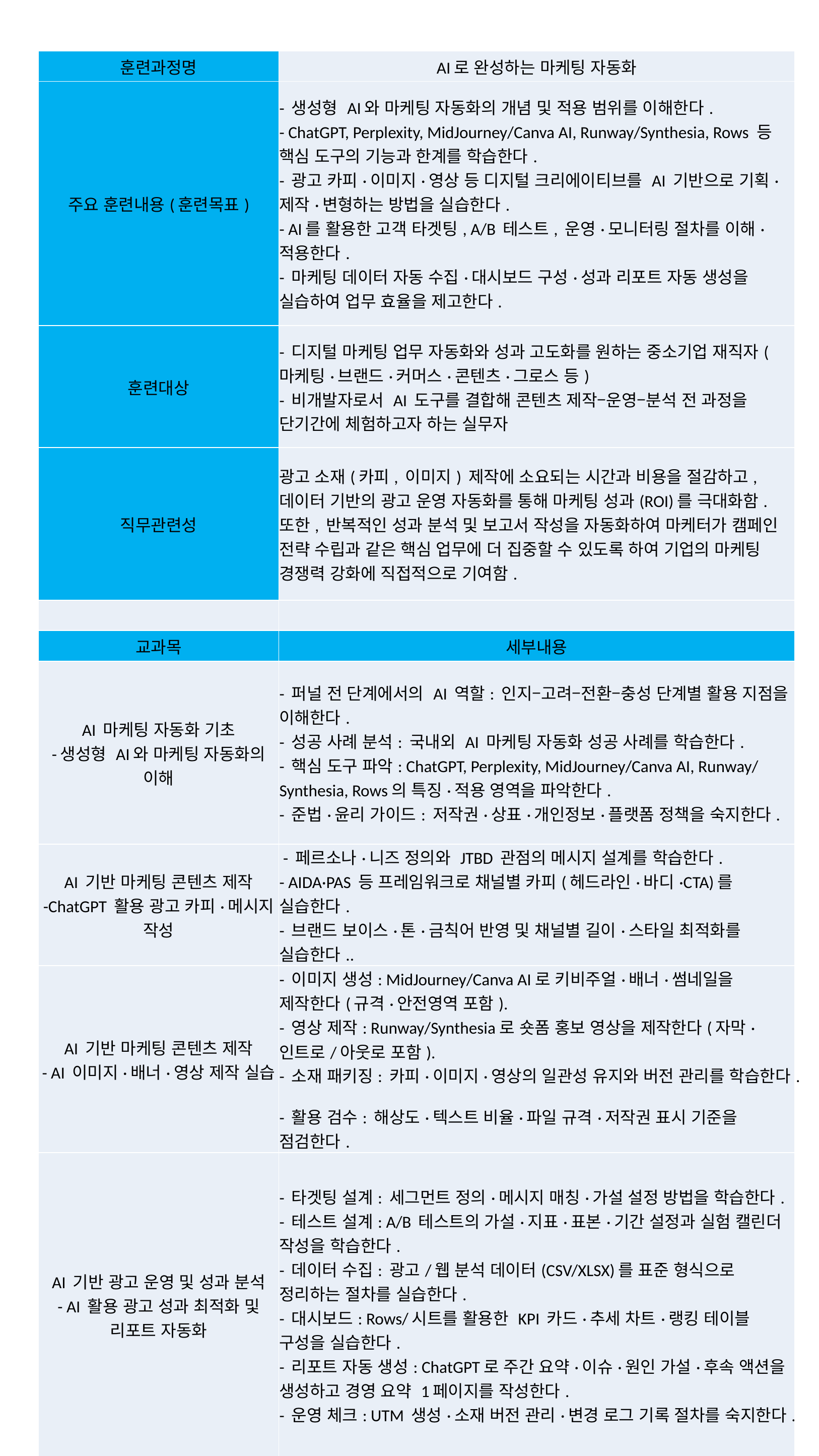

| 훈련과정명 | AI로 완성하는 마케팅 자동화 |
| --- | --- |
| 주요 훈련내용(훈련목표) | - 생성형 AI와 마케팅 자동화의 개념 및 적용 범위를 이해한다. - ChatGPT, Perplexity, MidJourney/Canva AI, Runway/Synthesia, Rows 등 핵심 도구의 기능과 한계를 학습한다. - 광고 카피·이미지·영상 등 디지털 크리에이티브를 AI 기반으로 기획·제작·변형하는 방법을 실습한다. - AI를 활용한 고객 타겟팅, A/B 테스트, 운영·모니터링 절차를 이해·적용한다. - 마케팅 데이터 자동 수집·대시보드 구성·성과 리포트 자동 생성을 실습하여 업무 효율을 제고한다. |
| 훈련대상 | - 디지털 마케팅 업무 자동화와 성과 고도화를 원하는 중소기업 재직자(마케팅·브랜드·커머스·콘텐츠·그로스 등) - 비개발자로서 AI 도구를 결합해 콘텐츠 제작–운영–분석 전 과정을 단기간에 체험하고자 하는 실무자 |
| 직무관련성 | 광고 소재(카피, 이미지) 제작에 소요되는 시간과 비용을 절감하고, 데이터 기반의 광고 운영 자동화를 통해 마케팅 성과(ROI)를 극대화함. 또한, 반복적인 성과 분석 및 보고서 작성을 자동화하여 마케터가 캠페인 전략 수립과 같은 핵심 업무에 더 집중할 수 있도록 하여 기업의 마케팅 경쟁력 강화에 직접적으로 기여함. |
|  |  |
| 교과목 | 세부내용 |
| AI 마케팅 자동화 기초 -생성형 AI와 마케팅 자동화의 이해 | - 퍼널 전 단계에서의 AI 역할: 인지–고려–전환–충성 단계별 활용 지점을 이해한다. - 성공 사례 분석: 국내외 AI 마케팅 자동화 성공 사례를 학습한다. - 핵심 도구 파악: ChatGPT, Perplexity, MidJourney/Canva AI, Runway/Synthesia, Rows의 특징·적용 영역을 파악한다. - 준법·윤리 가이드: 저작권·상표·개인정보·플랫폼 정책을 숙지한다. |
| AI 기반 마케팅 콘텐츠 제작 -ChatGPT 활용 광고 카피·메시지 작성 | - 페르소나·니즈 정의와 JTBD 관점의 메시지 설계를 학습한다. - AIDA·PAS 등 프레임워크로 채널별 카피(헤드라인·바디·CTA)를 실습한다. - 브랜드 보이스·톤·금칙어 반영 및 채널별 길이·스타일 최적화를 실습한다.. |
| AI 기반 마케팅 콘텐츠 제작 - AI 이미지·배너·영상 제작 실습 | - 이미지 생성: MidJourney/Canva AI로 키비주얼·배너·썸네일을 제작한다(규격·안전영역 포함). - 영상 제작: Runway/Synthesia로 숏폼 홍보 영상을 제작한다(자막·인트로/아웃로 포함). - 소재 패키징: 카피·이미지·영상의 일관성 유지와 버전 관리를 학습한다. - 활용 검수: 해상도·텍스트 비율·파일 규격·저작권 표시 기준을 점검한다. |
| AI 기반 광고 운영 및 성과 분석 - AI 활용 광고 성과 최적화 및 리포트 자동화 | - 타겟팅 설계: 세그먼트 정의·메시지 매칭·가설 설정 방법을 학습한다. - 테스트 설계: A/B 테스트의 가설·지표·표본·기간 설정과 실험 캘린더 작성을 학습한다. - 데이터 수집: 광고/웹 분석 데이터(CSV/XLSX)를 표준 형식으로 정리하는 절차를 실습한다. - 대시보드: Rows/시트를 활용한 KPI 카드·추세 차트·랭킹 테이블 구성을 실습한다. - 리포트 자동 생성: ChatGPT로 주간 요약·이슈·원인 가설·후속 액션을 생성하고 경영 요약 1페이지를 작성한다. - 운영 체크: UTM 생성·소재 버전 관리·변경 로그 기록 절차를 숙지한다. |